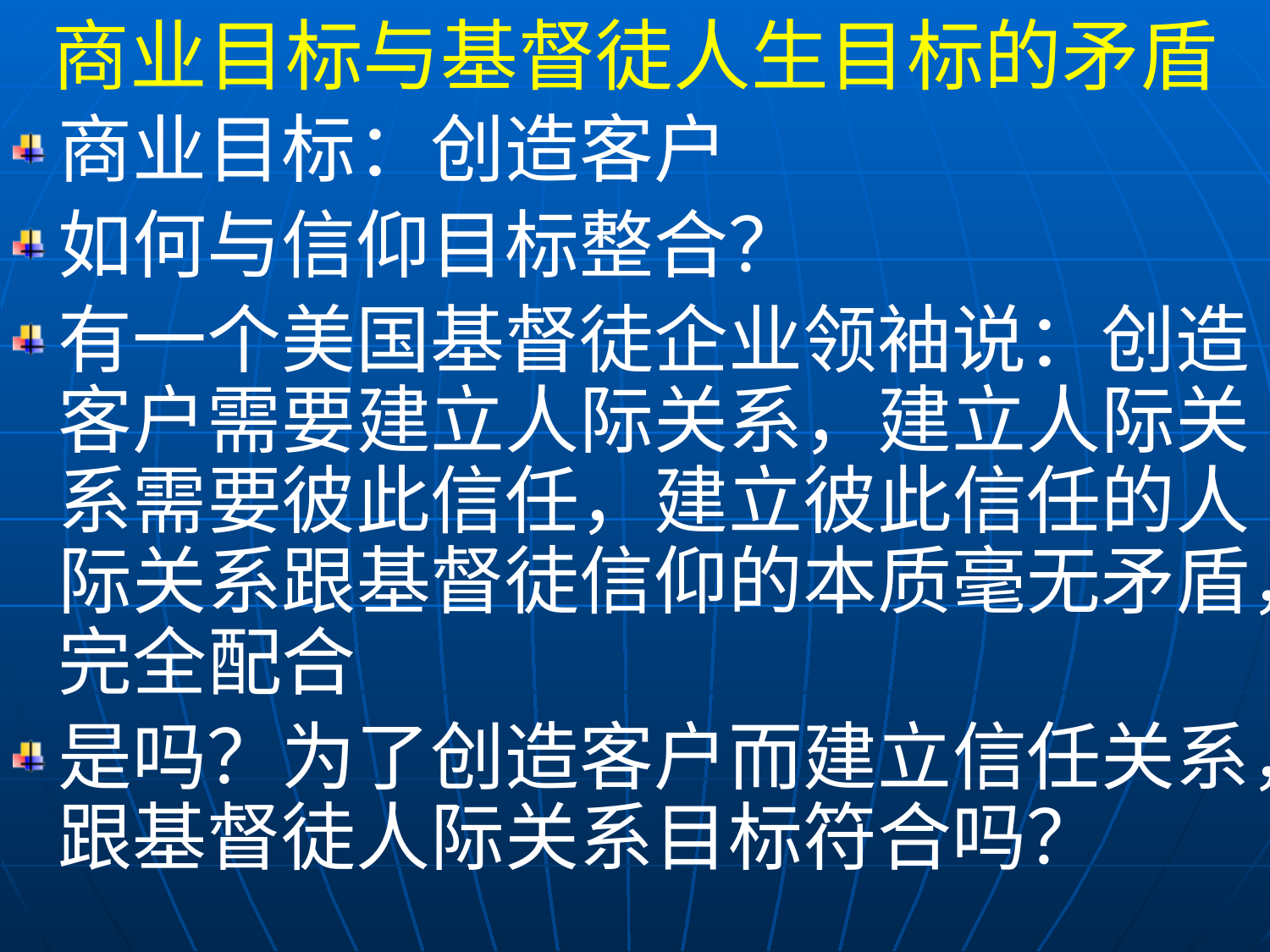

商业目标与基督徒人生目标的矛盾
商业目标：创造客户
如何与信仰目标整合？
有一个美国基督徒企业领袖说：创造客户需要建立人际关系，建立人际关系需要彼此信任，建立彼此信任的人际关系跟基督徒信仰的本质毫无矛盾，完全配合
是吗？为了创造客户而建立信任关系，跟基督徒人际关系目标符合吗？